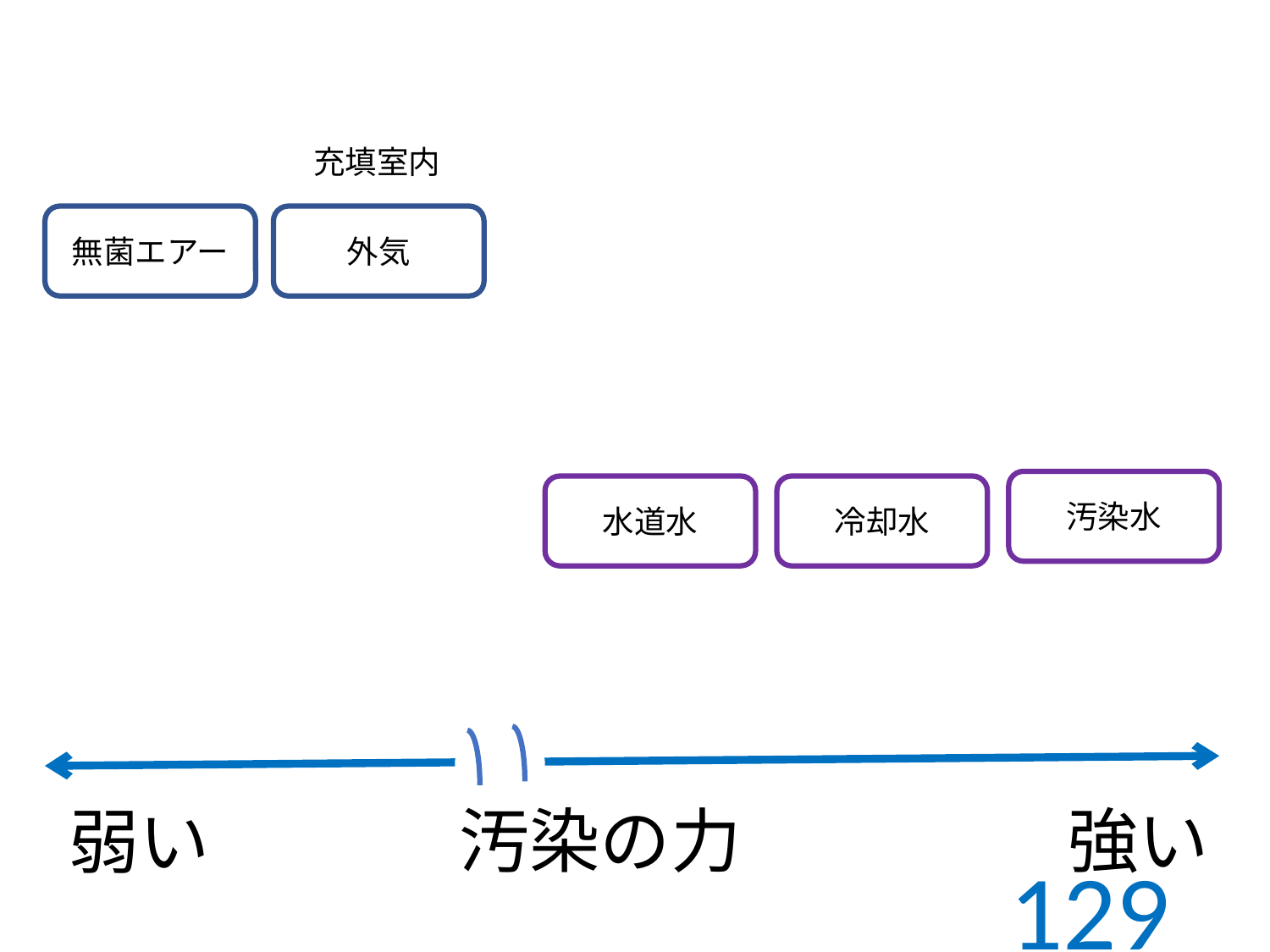

充填室内
無菌エアー
外気
汚染水
水道水
冷却水

汚染の力
強い
弱い
129